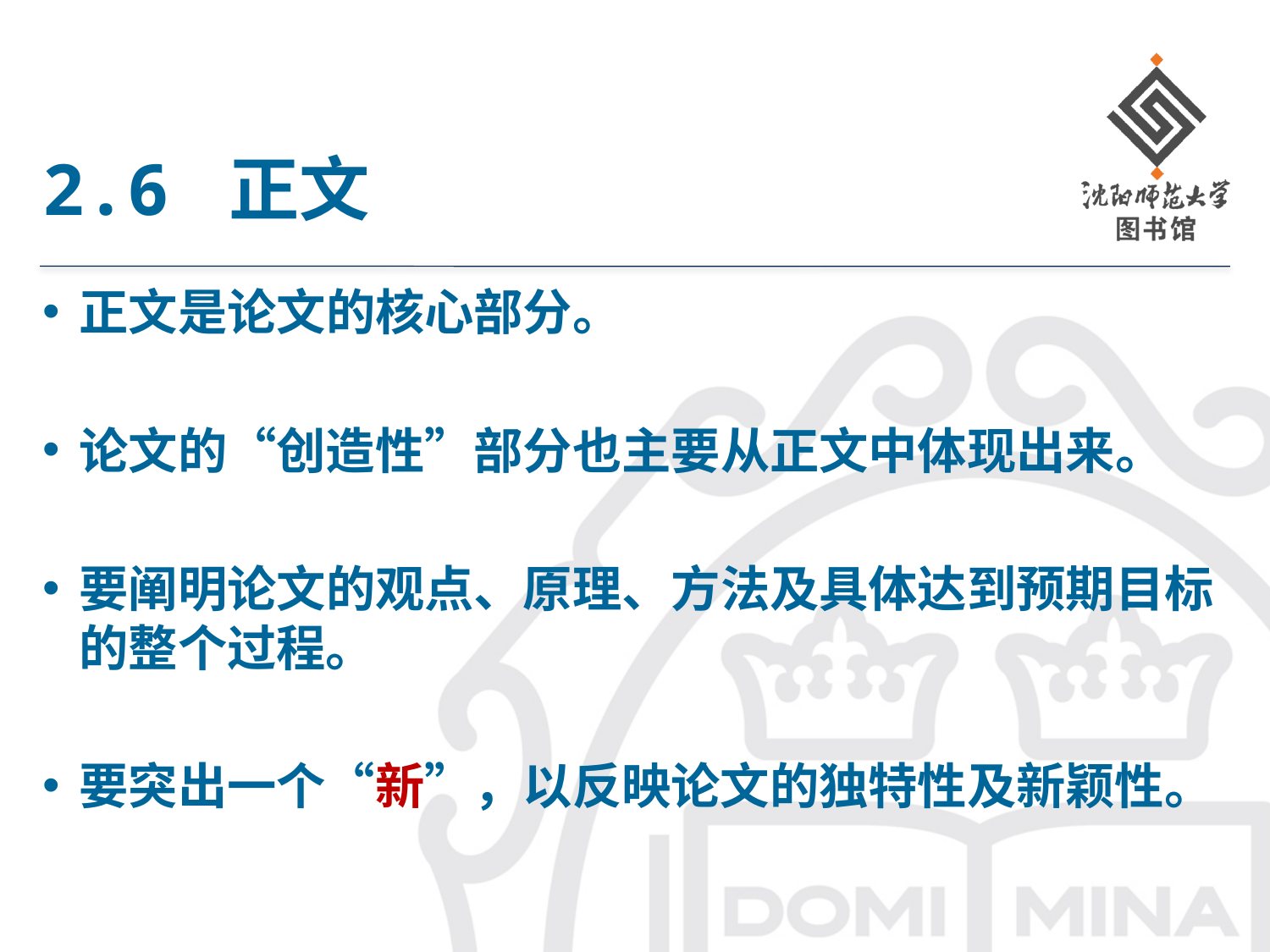

# 2.6 正文
正文是论文的核心部分。

论文的“创造性”部分也主要从正文中体现出来。

要阐明论文的观点、原理、方法及具体达到预期目标的整个过程。

要突出一个“新”，以反映论文的独特性及新颖性。